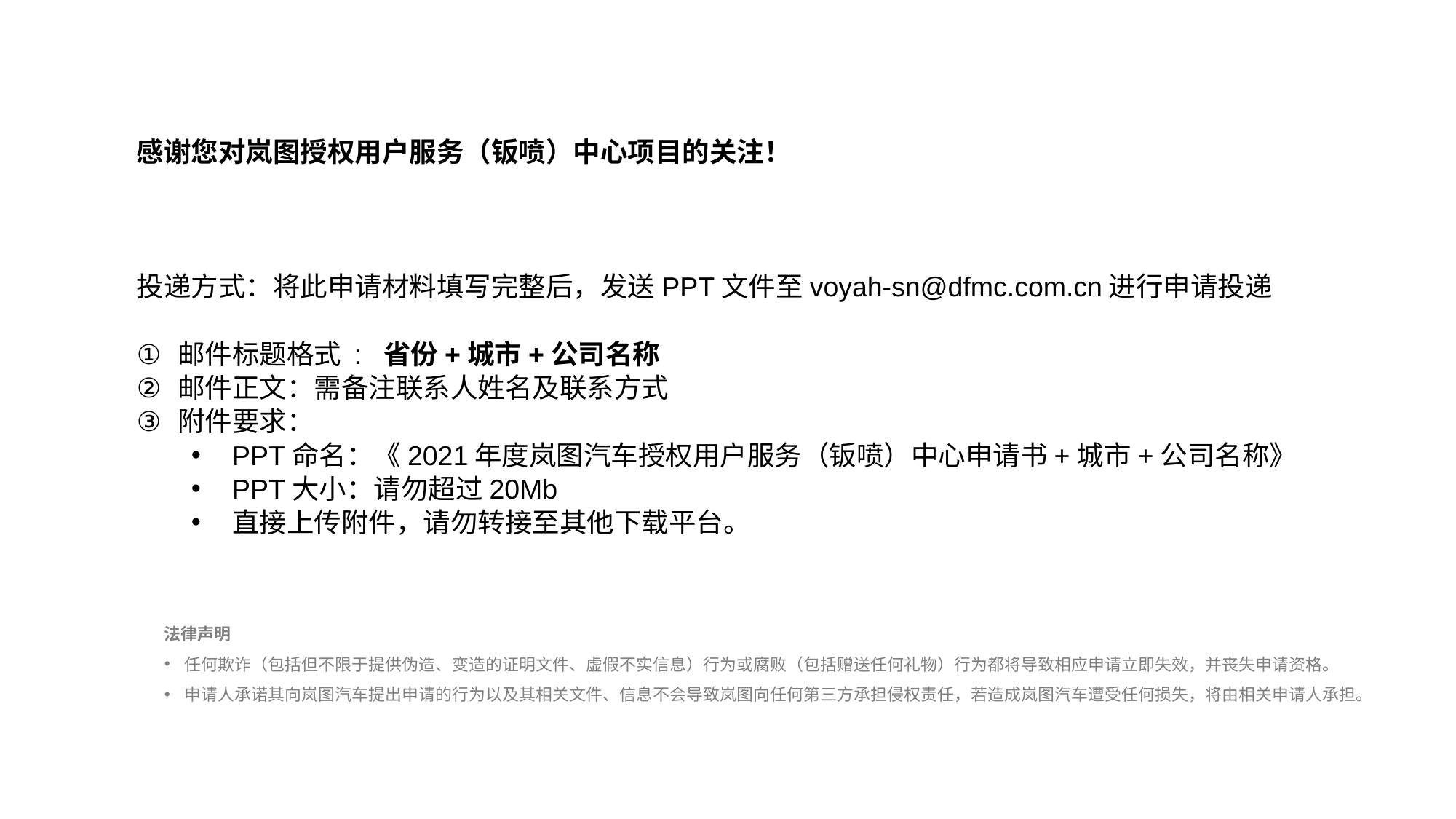

感谢您对岚图授权用户服务（钣喷）中心项目的关注！

投递方式：将此申请材料填写完整后，发送PPT文件至voyah-sn@dfmc.com.cn进行申请投递

邮件标题格式 :  省份+城市+公司名称
邮件正文：需备注联系人姓名及联系方式
附件要求：
PPT命名：《2021年度岚图汽车授权用户服务（钣喷）中心申请书+城市+公司名称》
PPT大小：请勿超过20Mb
直接上传附件，请勿转接至其他下载平台。

法律声明
任何欺诈（包括但不限于提供伪造、变造的证明文件、虚假不实信息）行为或腐败（包括赠送任何礼物）行为都将导致相应申请立即失效，并丧失申请资格。
申请人承诺其向岚图汽车提出申请的行为以及其相关文件、信息不会导致岚图向任何第三方承担侵权责任，若造成岚图汽车遭受任何损失，将由相关申请人承担。